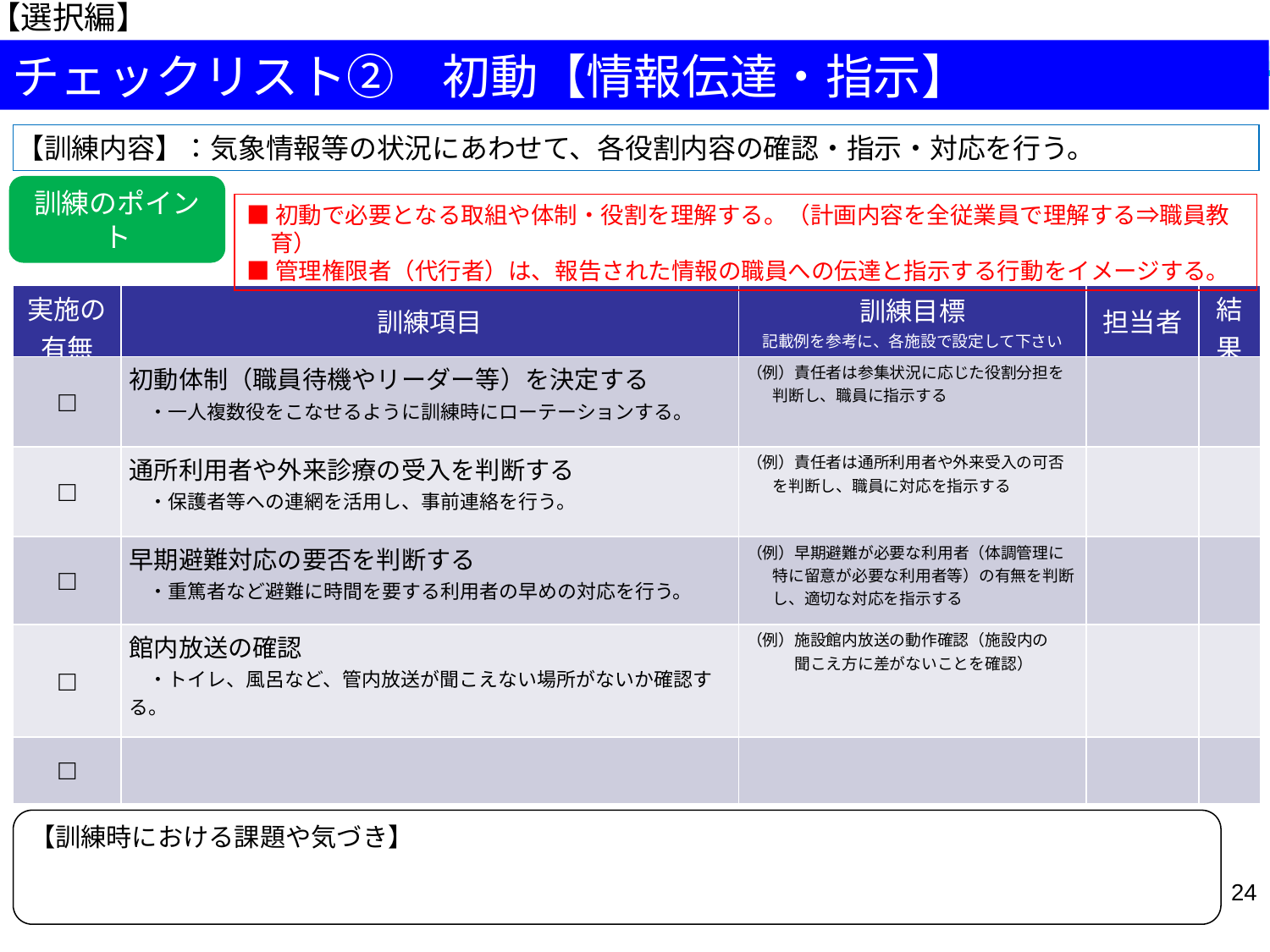

【選択編】
チェックリスト②　初動【情報伝達・指示】
【訓練内容】：気象情報等の状況にあわせて、各役割内容の確認・指示・対応を行う。
訓練のポイント
■初動で必要となる取組や体制・役割を理解する。（計画内容を全従業員で理解する⇒職員教育）
■管理権限者（代行者）は、報告された情報の職員への伝達と指示する行動をイメージする。
| 実施の有無 | 訓練項目 | 訓練目標 記載例を参考に、各施設で設定して下さい | 担当者 | 結果 |
| --- | --- | --- | --- | --- |
| □ | 初動体制（職員待機やリーダー等）を決定する 　・一人複数役をこなせるように訓練時にローテーションする。 | （例）責任者は参集状況に応じた役割分担を判断し、職員に指示する |  |  |
| □ | 通所利用者や外来診療の受入を判断する 　・保護者等への連網を活用し、事前連絡を行う。 | （例）責任者は通所利用者や外来受入の可否を判断し、職員に対応を指示する |  |  |
| □ | 早期避難対応の要否を判断する 　・重篤者など避難に時間を要する利用者の早めの対応を行う。 | （例）早期避難が必要な利用者（体調管理に特に留意が必要な利用者等）の有無を判断し、適切な対応を指示する |  |  |
| □ | 館内放送の確認 　・トイレ、風呂など、管内放送が聞こえない場所がないか確認する。 | （例）施設館内放送の動作確認（施設内の 　　　聞こえ方に差がないことを確認） |  |  |
| □ |  |  |  |  |
【訓練時における課題や気づき】

24